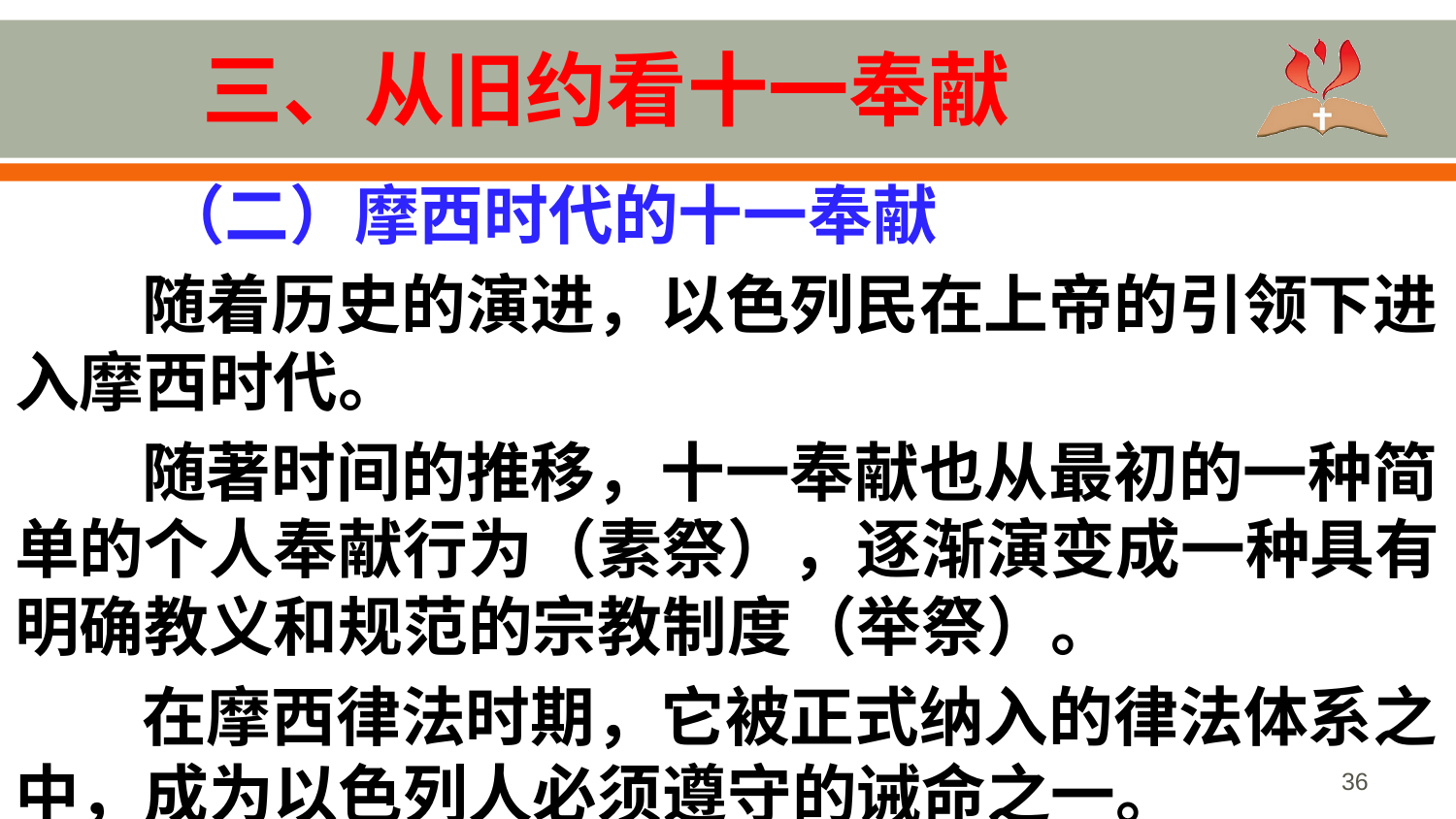

# 三、从旧约看十一奉献
	（二）摩西时代的十一奉献
随着历史的演进，以色列民在上帝的引领下进入摩西时代。
随著时间的推移，十一奉献也从最初的一种简单的个人奉献行为（素祭），逐渐演变成一种具有明确教义和规范的宗教制度（举祭）。
在摩西律法时期，它被正式纳入的律法体系之中，成为以色列人必须遵守的诫命之一。

36